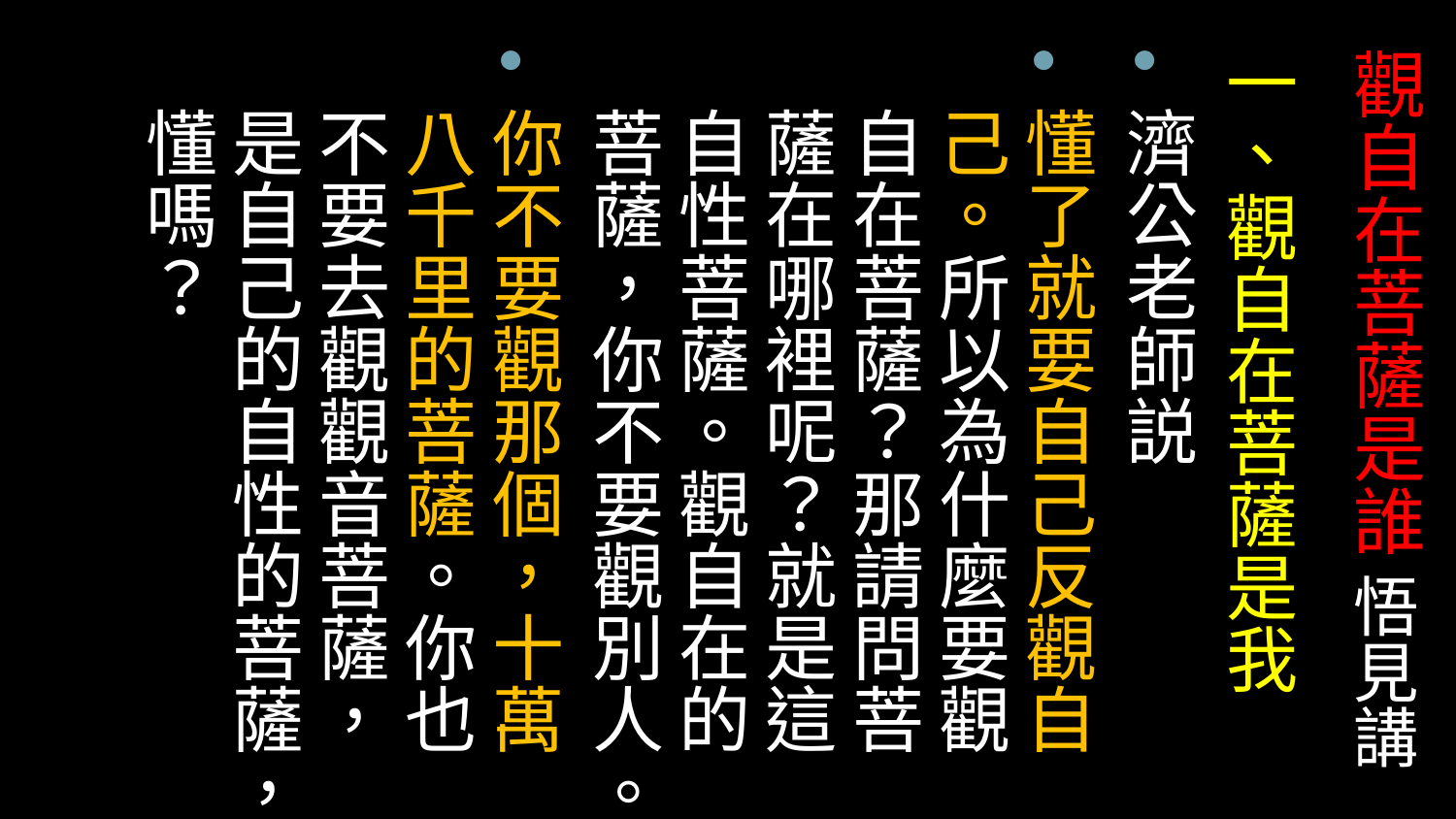

# 觀自在菩薩是誰 悟見講
一、觀自在菩薩是我
濟公老師説
懂了就要自己反觀自己。所以為什麼要觀自在菩薩？那請問菩薩在哪裡呢？就是這自性菩薩。觀自在的菩薩，你不要觀別人。
你不要觀那個，十萬八千里的菩薩。你也不要去觀觀音菩薩，是自己的自性的菩薩，懂嗎？